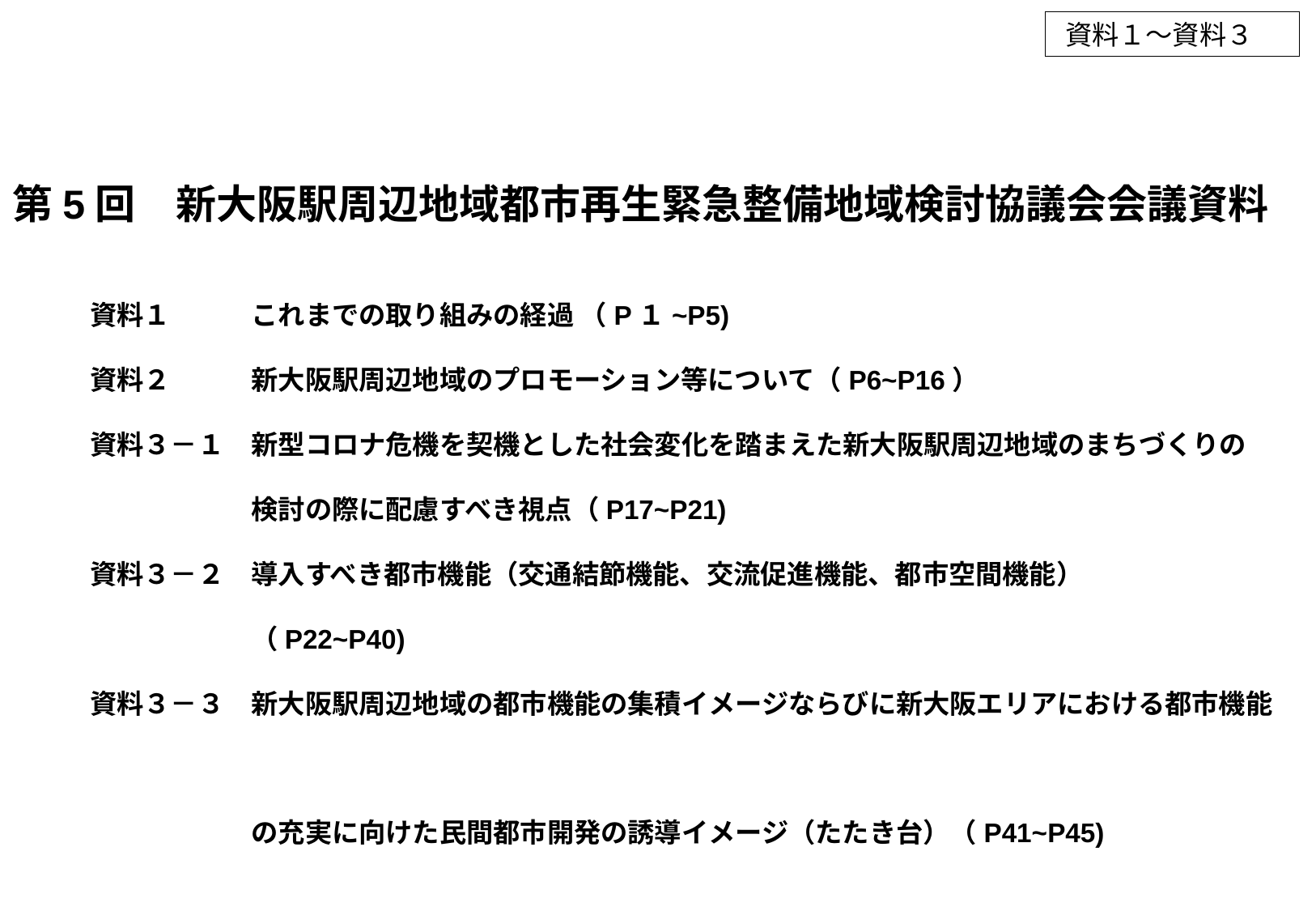

資料１～資料３
第5回　新大阪駅周辺地域都市再生緊急整備地域検討協議会会議資料
資料１　　　これまでの取り組みの経過 （P１~P5)
資料２　　　新大阪駅周辺地域のプロモーション等について（P6~P16）
資料３－１　新型コロナ危機を契機とした社会変化を踏まえた新大阪駅周辺地域のまちづくりの
　　　　　　検討の際に配慮すべき視点（P17~P21)
資料３－２　導入すべき都市機能（交通結節機能、交流促進機能、都市空間機能）
　　　　　　（P22~P40)
資料３－３　新大阪駅周辺地域の都市機能の集積イメージならびに新大阪エリアにおける都市機能
　　　　　　の充実に向けた民間都市開発の誘導イメージ（たたき台）（P41~P45)